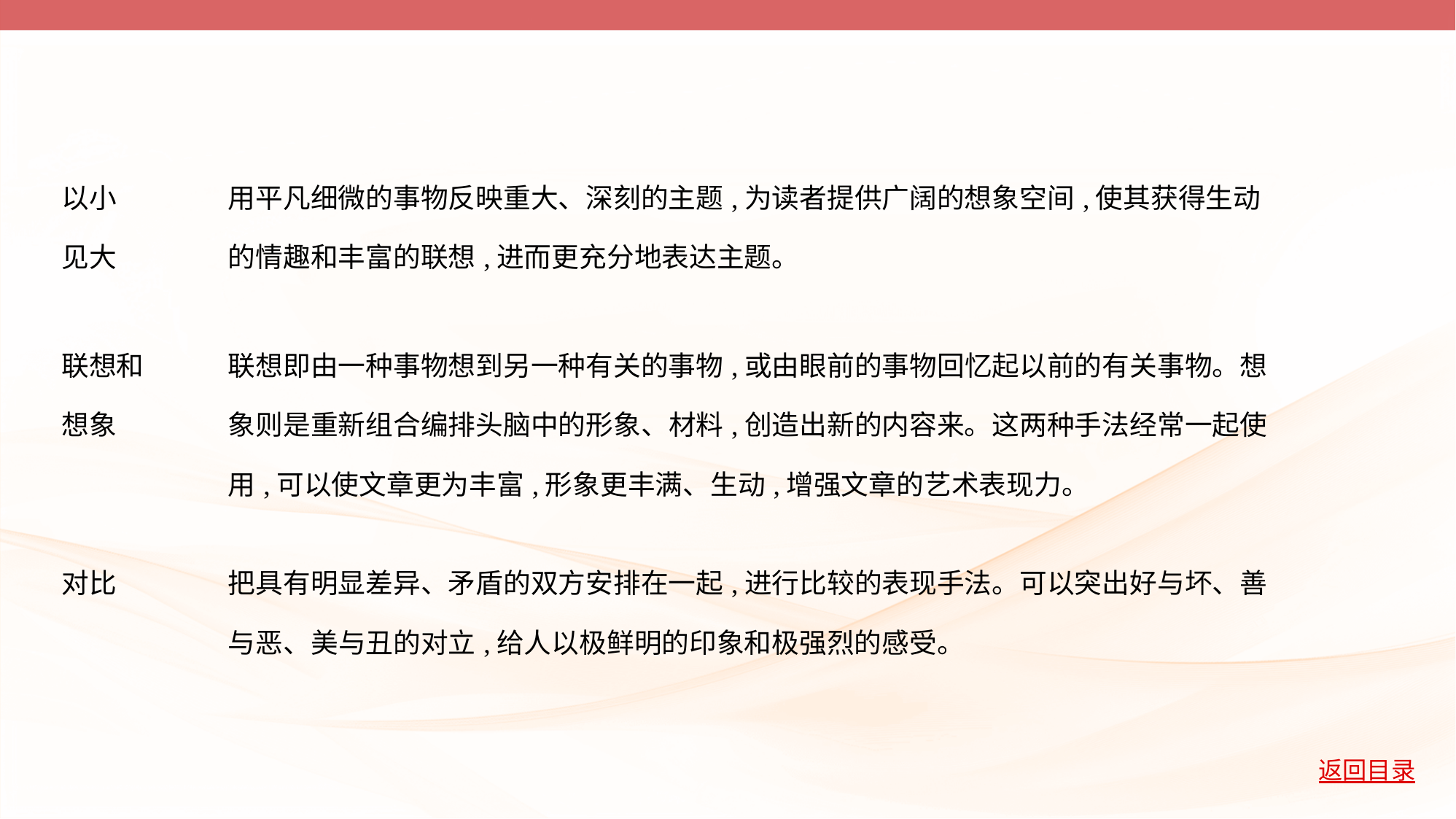

| 以小 见大 | 用平凡细微的事物反映重大、深刻的主题,为读者提供广阔的想象空间,使其获得生动的情趣和丰富的联想,进而更充分地表达主题。 |
| --- | --- |
| 联想和 想象 | 联想即由一种事物想到另一种有关的事物,或由眼前的事物回忆起以前的有关事物。想象则是重新组合编排头脑中的形象、材料,创造出新的内容来。这两种手法经常一起使用,可以使文章更为丰富,形象更丰满、生动,增强文章的艺术表现力。 |
| 对比 | 把具有明显差异、矛盾的双方安排在一起,进行比较的表现手法。可以突出好与坏、善与恶、美与丑的对立,给人以极鲜明的印象和极强烈的感受。 |